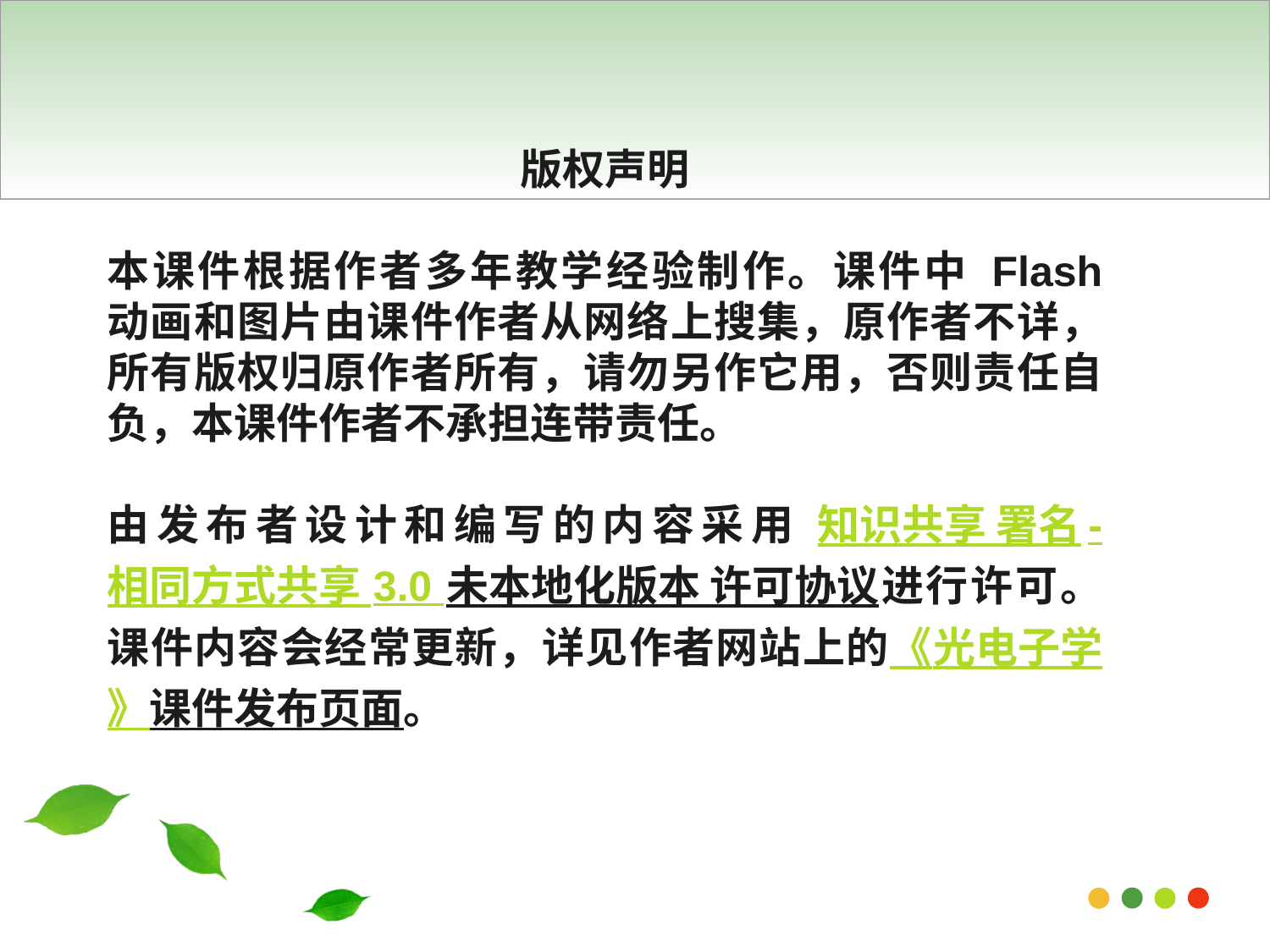

版权声明
本课件根据作者多年教学经验制作。课件中 Flash 动画和图片由课件作者从网络上搜集，原作者不详，所有版权归原作者所有，请勿另作它用，否则责任自负，本课件作者不承担连带责任。

由发布者设计和编写的内容采用 知识共享 署名-相同方式共享 3.0 未本地化版本 许可协议进行许可。课件内容会经常更新，详见作者网站上的《光电子学》课件发布页面。